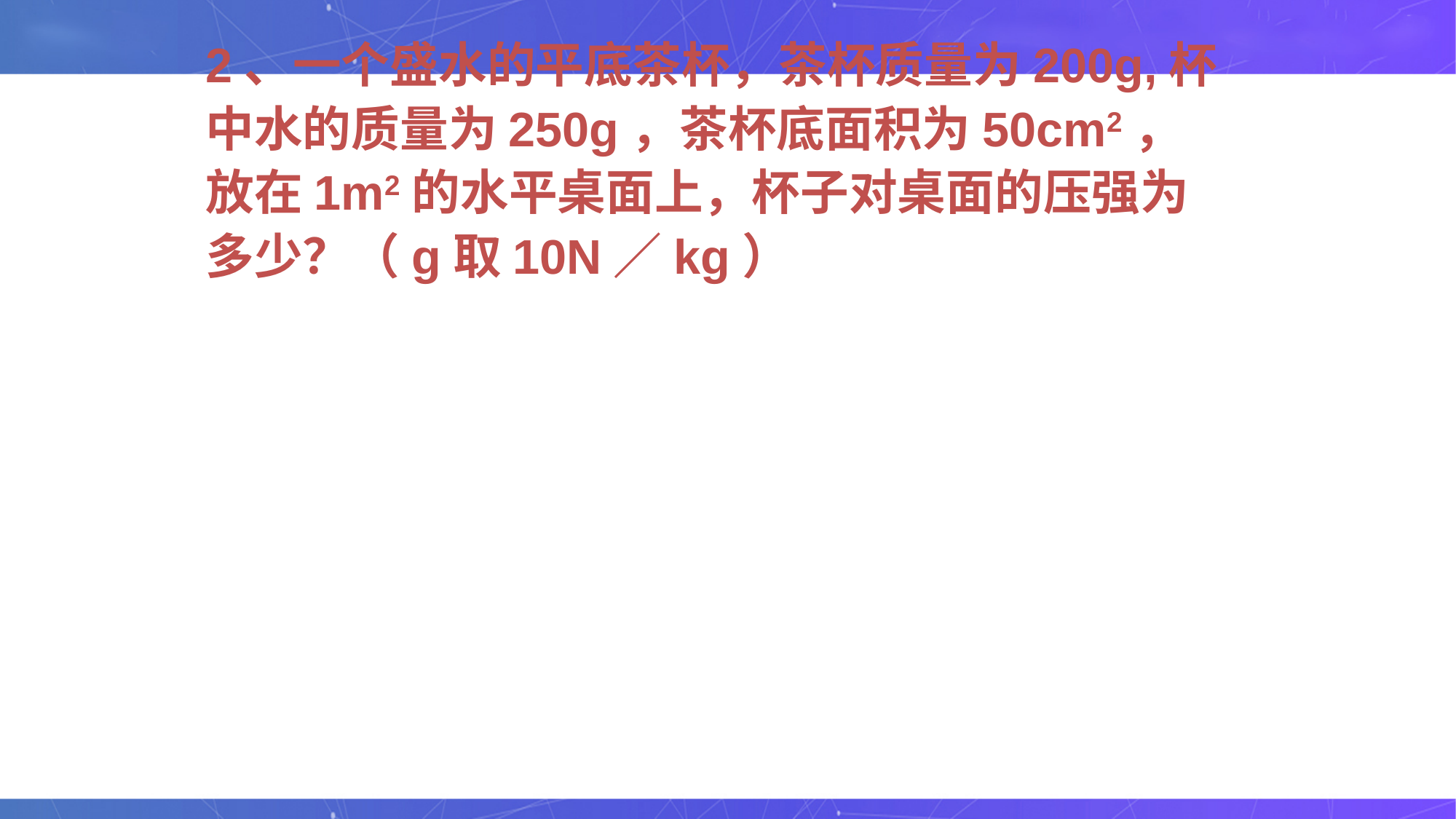

2、一个盛水的平底茶杯，茶杯质量为200g,杯中水的质量为250g，茶杯底面积为50cm2，放在1m2的水平桌面上，杯子对桌面的压强为多少？（g取10N／kg）